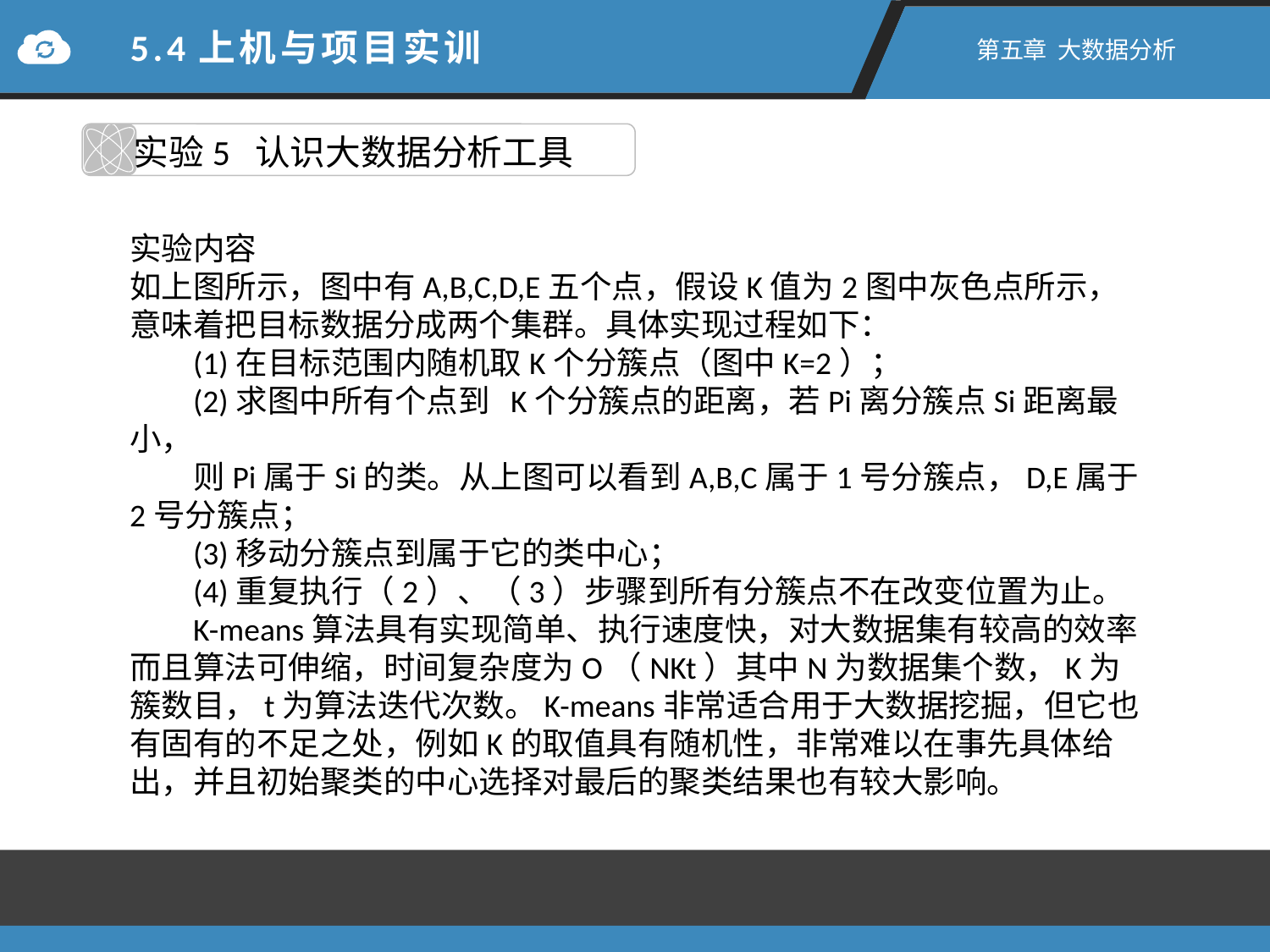

5.4上机与项目实训
第五章  大数据分析

实验5  认识大数据分析工具
实验内容
如上图所示，图中有A,B,C,D,E五个点，假设K值为2图中灰色点所示，意味着把目标数据分成两个集群。具体实现过程如下：
(1)在目标范围内随机取K个分簇点（图中K=2）；
(2)求图中所有个点到	K个分簇点的距离，若Pi离分簇点Si距离最小，
则Pi属于Si的类。从上图可以看到A,B,C属于1号分簇点，D,E属于2号分簇点；
(3)移动分簇点到属于它的类中心；
(4)重复执行（2）、（3）步骤到所有分簇点不在改变位置为止。
K-means算法具有实现简单、执行速度快，对大数据集有较高的效率而且算法可伸缩，时间复杂度为O（NKt）其中N为数据集个数，K为簇数目，t为算法迭代次数。K-means非常适合用于大数据挖掘，但它也有固有的不足之处，例如K的取值具有随机性，非常难以在事先具体给出，并且初始聚类的中心选择对最后的聚类结果也有较大影响。